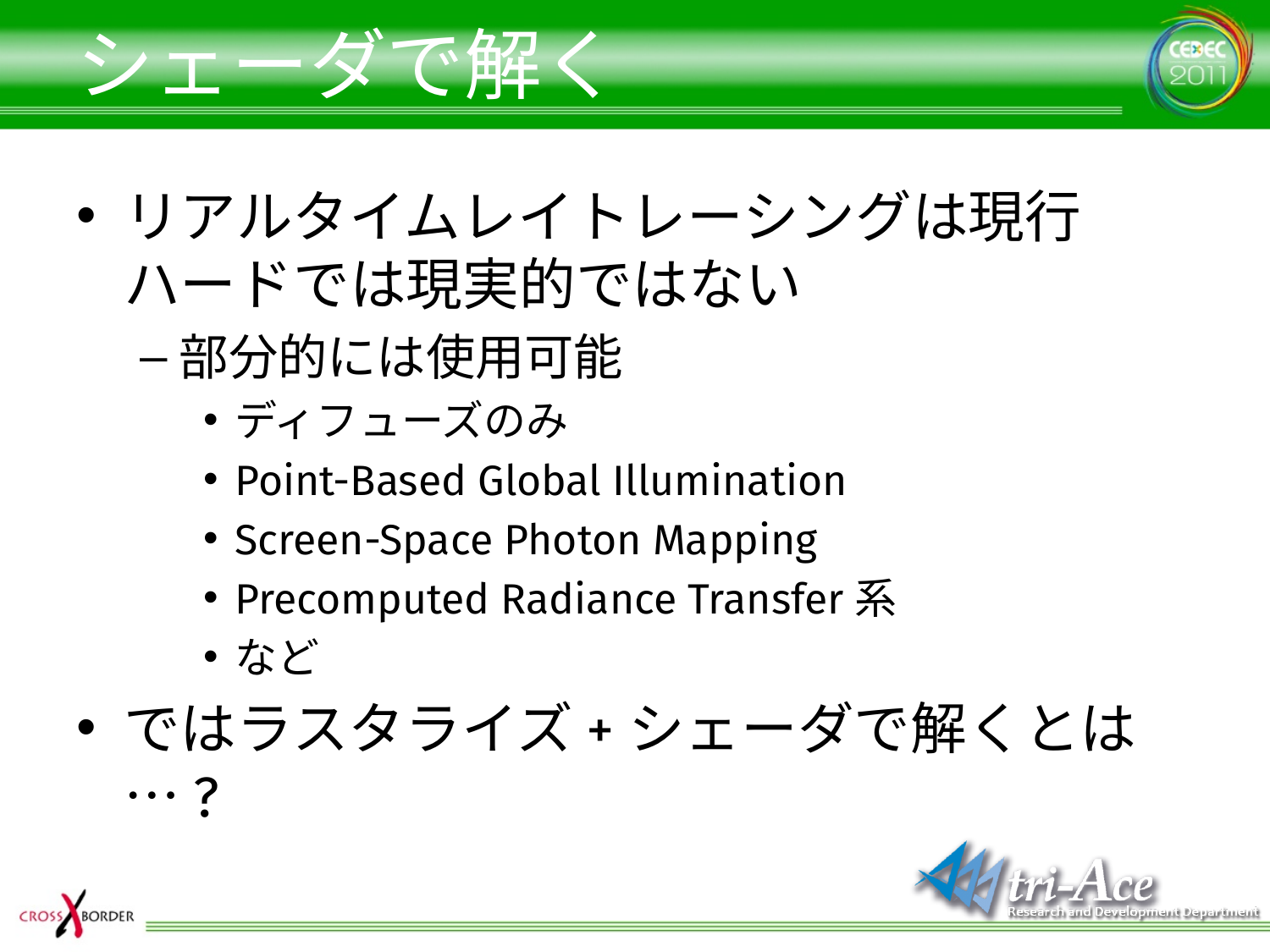

# シェーダで解く
リアルタイムレイトレーシングは現行ハードでは現実的ではない
部分的には使用可能
ディフューズのみ
Point-Based Global Illumination
Screen-Space Photon Mapping
Precomputed Radiance Transfer系
など
ではラスタライズ+シェーダで解くとは…?